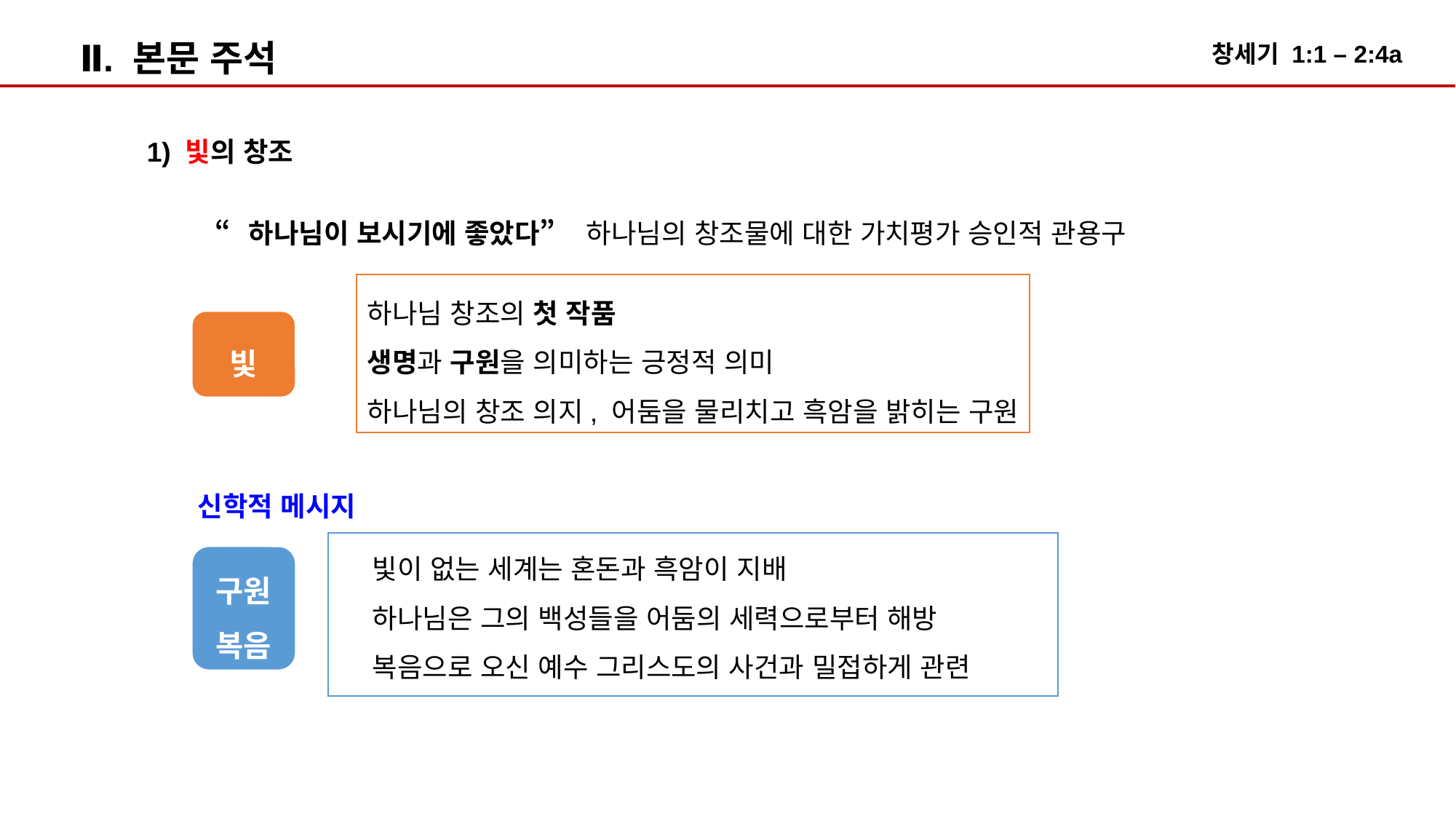

Ⅱ. 본문 주석
1) 빛의 창조
“하나님이 보시기에 좋았다”    하나님의 창조물에 대한 가치평가 승인적 관용구
하나님 창조의 첫 작품
생명과 구원을 의미하는 긍정적 의미
하나님의 창조 의지, 어둠을 물리치고 흑암을 밝히는 구원
빛
신학적 메시지
빛이 없는 세계는 혼돈과 흑암이 지배
하나님은 그의 백성들을 어둠의 세력으로부터 해방
복음으로 오신 예수 그리스도의 사건과 밀접하게 관련

구원
복음